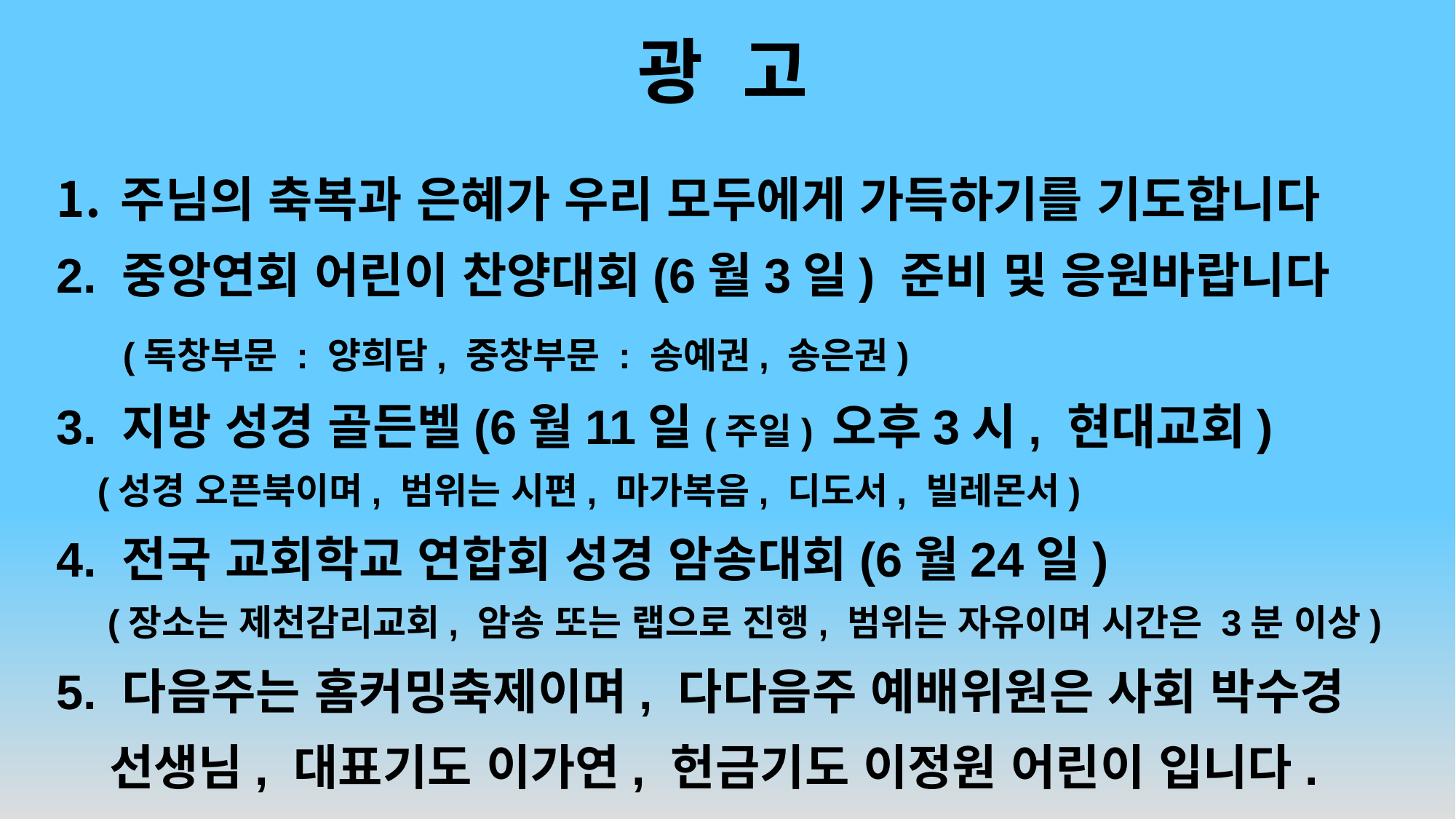

# 광  고
주님의 축복과 은혜가 우리 모두에게 가득하기를 기도합니다
2. 중앙연회 어린이 찬양대회(6월3일) 준비 및 응원바랍니다
    (독창부문 : 양희담, 중창부문 : 송예권, 송은권)
3. 지방 성경 골든벨(6월11일(주일) 오후3시, 현대교회)
    (성경 오픈북이며, 범위는 시편, 마가복음, 디도서, 빌레몬서)
4. 전국 교회학교 연합회 성경 암송대회(6월24일)
     (장소는 제천감리교회, 암송 또는 랩으로 진행, 범위는 자유이며 시간은 3분 이상)
5. 다음주는 홈커밍축제이며, 다다음주 예배위원은 사회 박수경
   선생님, 대표기도 이가연, 헌금기도 이정원 어린이 입니다.